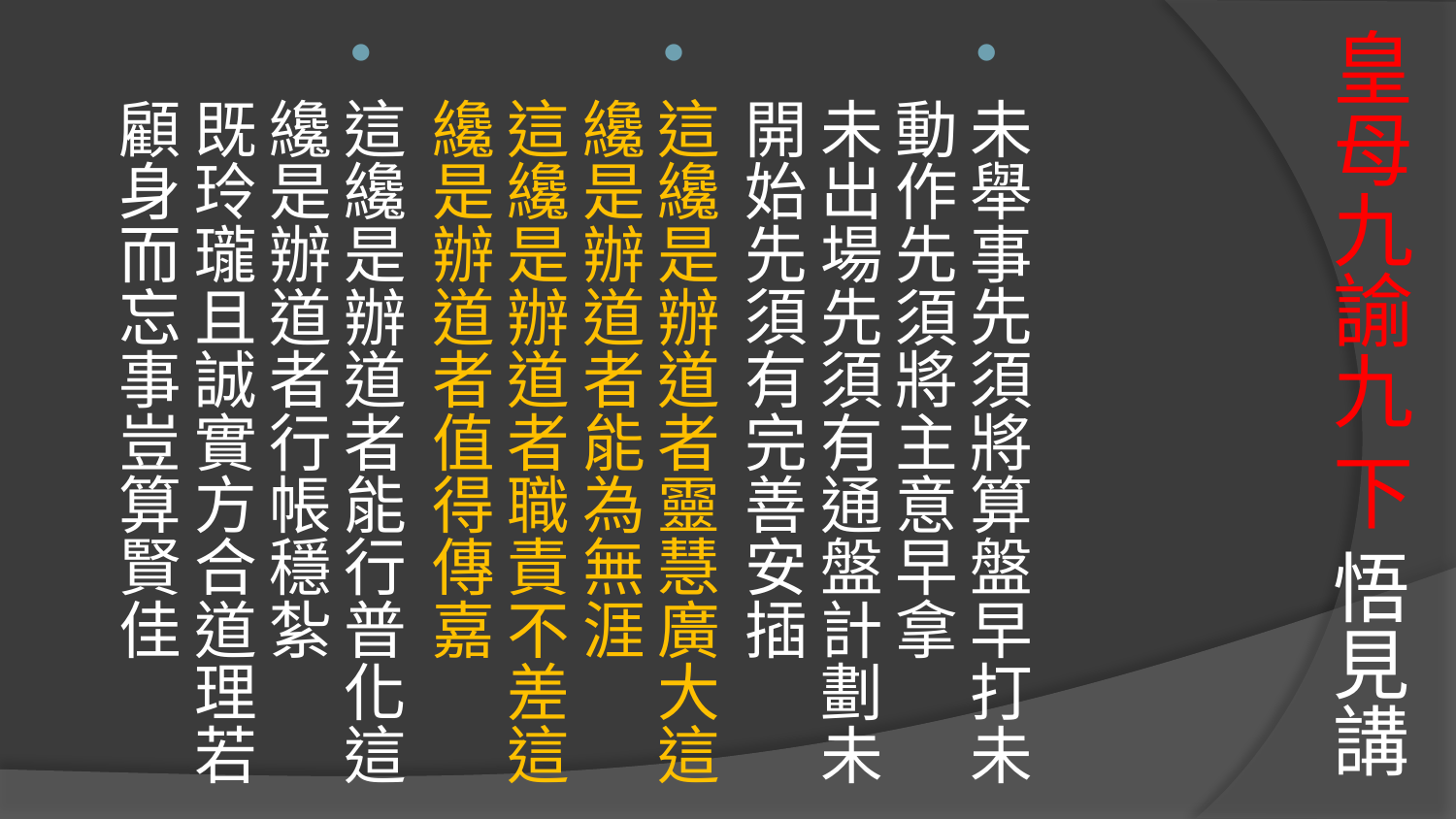

# 皇母九諭九 下 悟見講
未舉事先須將算盤早打未動作先須將主意早拿
未出場先須有通盤計劃未開始先須有完善安插
這纔是辦道者靈慧廣大這纔是辦道者能為無涯
這纔是辦道者職責不差這纔是辦道者值得傳嘉
這纔是辦道者能行普化這纔是辦道者行帳穩紮
既玲瓏且誠實方合道理若顧身而忘事豈算賢佳